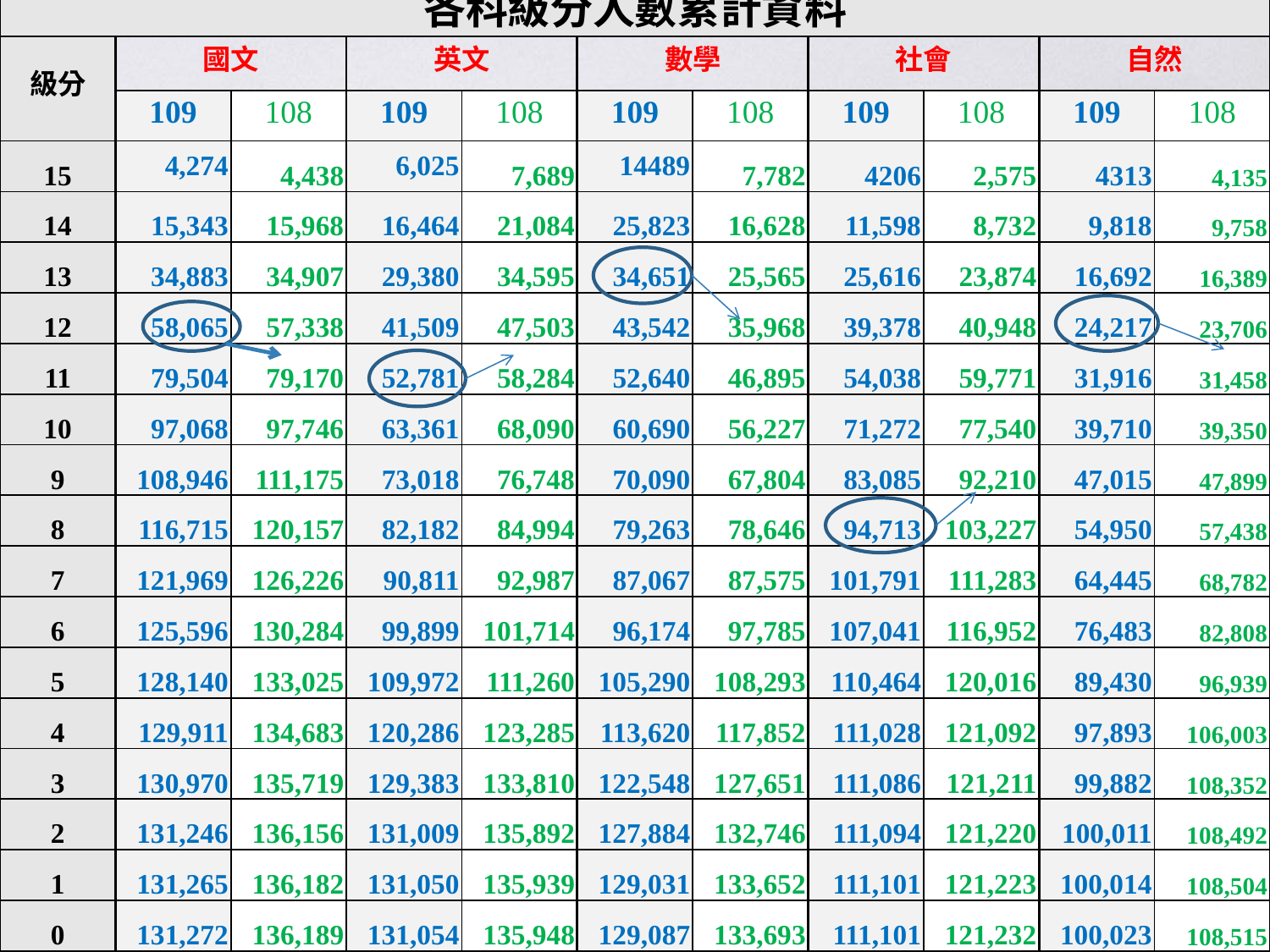

| 各科級分人數累計資料 |  |  |  |  |  |  |  |  |  |  |
| --- | --- | --- | --- | --- | --- | --- | --- | --- | --- | --- |
| 級分 | 國文 |  | 英文 |  | 數學 |  | 社會 |  | 自然 |  |
|  | 109 | 108 | 109 | 108 | 109 | 108 | 109 | 108 | 109 | 108 |
| 15 | 4,274 | 4,438 | 6,025 | 7,689 | 14489 | 7,782 | 4206 | 2,575 | 4313 | 4,135 |
| 14 | 15,343 | 15,968 | 16,464 | 21,084 | 25,823 | 16,628 | 11,598 | 8,732 | 9,818 | 9,758 |
| 13 | 34,883 | 34,907 | 29,380 | 34,595 | 34,651 | 25,565 | 25,616 | 23,874 | 16,692 | 16,389 |
| 12 | 58,065 | 57,338 | 41,509 | 47,503 | 43,542 | 35,968 | 39,378 | 40,948 | 24,217 | 23,706 |
| 11 | 79,504 | 79,170 | 52,781 | 58,284 | 52,640 | 46,895 | 54,038 | 59,771 | 31,916 | 31,458 |
| 10 | 97,068 | 97,746 | 63,361 | 68,090 | 60,690 | 56,227 | 71,272 | 77,540 | 39,710 | 39,350 |
| 9 | 108,946 | 111,175 | 73,018 | 76,748 | 70,090 | 67,804 | 83,085 | 92,210 | 47,015 | 47,899 |
| 8 | 116,715 | 120,157 | 82,182 | 84,994 | 79,263 | 78,646 | 94,713 | 103,227 | 54,950 | 57,438 |
| 7 | 121,969 | 126,226 | 90,811 | 92,987 | 87,067 | 87,575 | 101,791 | 111,283 | 64,445 | 68,782 |
| 6 | 125,596 | 130,284 | 99,899 | 101,714 | 96,174 | 97,785 | 107,041 | 116,952 | 76,483 | 82,808 |
| 5 | 128,140 | 133,025 | 109,972 | 111,260 | 105,290 | 108,293 | 110,464 | 120,016 | 89,430 | 96,939 |
| 4 | 129,911 | 134,683 | 120,286 | 123,285 | 113,620 | 117,852 | 111,028 | 121,092 | 97,893 | 106,003 |
| 3 | 130,970 | 135,719 | 129,383 | 133,810 | 122,548 | 127,651 | 111,086 | 121,211 | 99,882 | 108,352 |
| 2 | 131,246 | 136,156 | 131,009 | 135,892 | 127,884 | 132,746 | 111,094 | 121,220 | 100,011 | 108,492 |
| 1 | 131,265 | 136,182 | 131,050 | 135,939 | 129,031 | 133,652 | 111,101 | 121,223 | 100,014 | 108,504 |
| 0 | 131,272 | 136,189 | 131,054 | 135,948 | 129,087 | 133,693 | 111,101 | 121,232 | 100,023 | 108,515 |

4